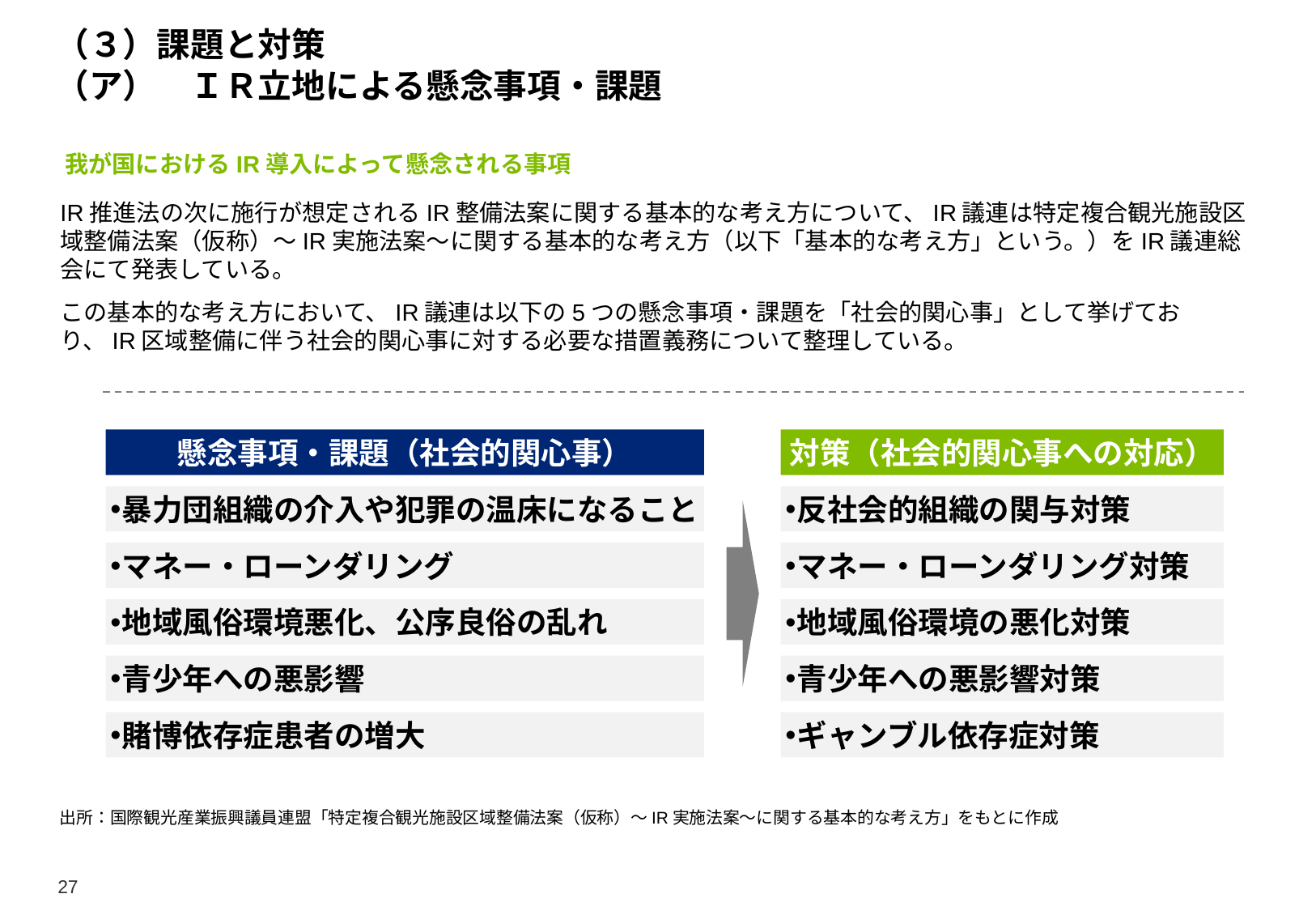

# （３）課題と対策 （ア）　ＩＲ立地による懸念事項・課題
我が国におけるIR導入によって懸念される事項
IR推進法の次に施行が想定されるIR整備法案に関する基本的な考え方について、IR議連は特定複合観光施設区域整備法案（仮称）～IR実施法案～に関する基本的な考え方（以下「基本的な考え方」という。）をIR議連総会にて発表している。
この基本的な考え方において、IR議連は以下の5つの懸念事項・課題を「社会的関心事」として挙げており、IR区域整備に伴う社会的関心事に対する必要な措置義務について整理している。
懸念事項・課題（社会的関心事）
暴力団組織の介入や犯罪の温床になること
マネー・ローンダリング
地域風俗環境悪化、公序良俗の乱れ
青少年への悪影響
賭博依存症患者の増大
対策（社会的関心事への対応）
反社会的組織の関与対策
マネー・ローンダリング対策
地域風俗環境の悪化対策
青少年への悪影響対策
ギャンブル依存症対策

出所：国際観光産業振興議員連盟「特定複合観光施設区域整備法案（仮称）～IR実施法案～に関する基本的な考え方」をもとに作成
27